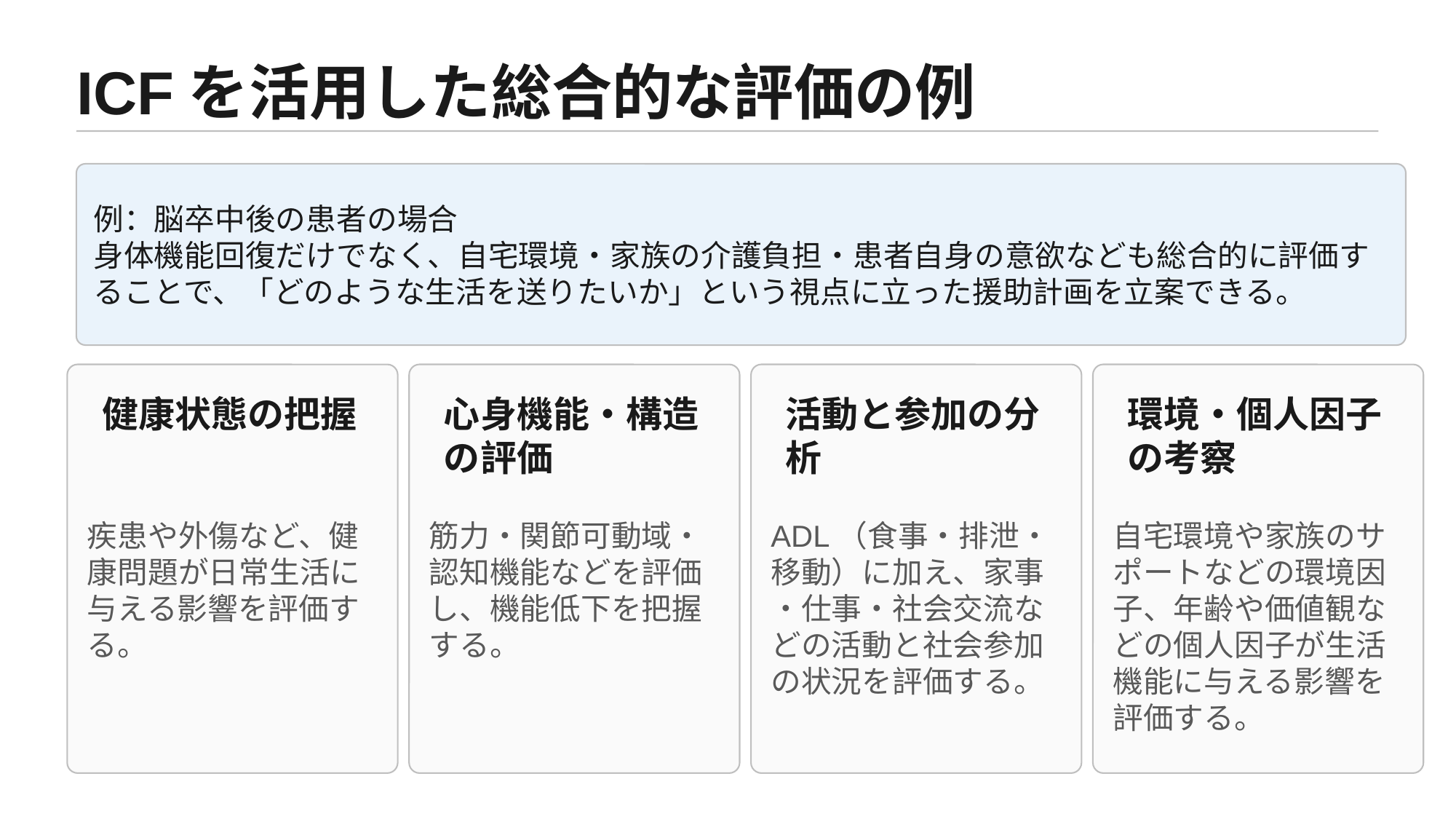

ICFを活用した総合的な評価の例

例：脳卒中後の患者の場合
身体機能回復だけでなく、自宅環境・家族の介護負担・患者自身の意欲なども総合的に評価することで、「どのような生活を送りたいか」という視点に立った援助計画を立案できる。

健康状態の把握
心身機能・構造の評価
活動と参加の分析
環境・個人因子の考察
疾患や外傷など、健康問題が日常生活に与える影響を評価する。
筋力・関節可動域・認知機能などを評価し、機能低下を把握する。
ADL（食事・排泄・移動）に加え、家事・仕事・社会交流などの活動と社会参加の状況を評価する。
自宅環境や家族のサポートなどの環境因子、年齢や価値観などの個人因子が生活機能に与える影響を評価する。